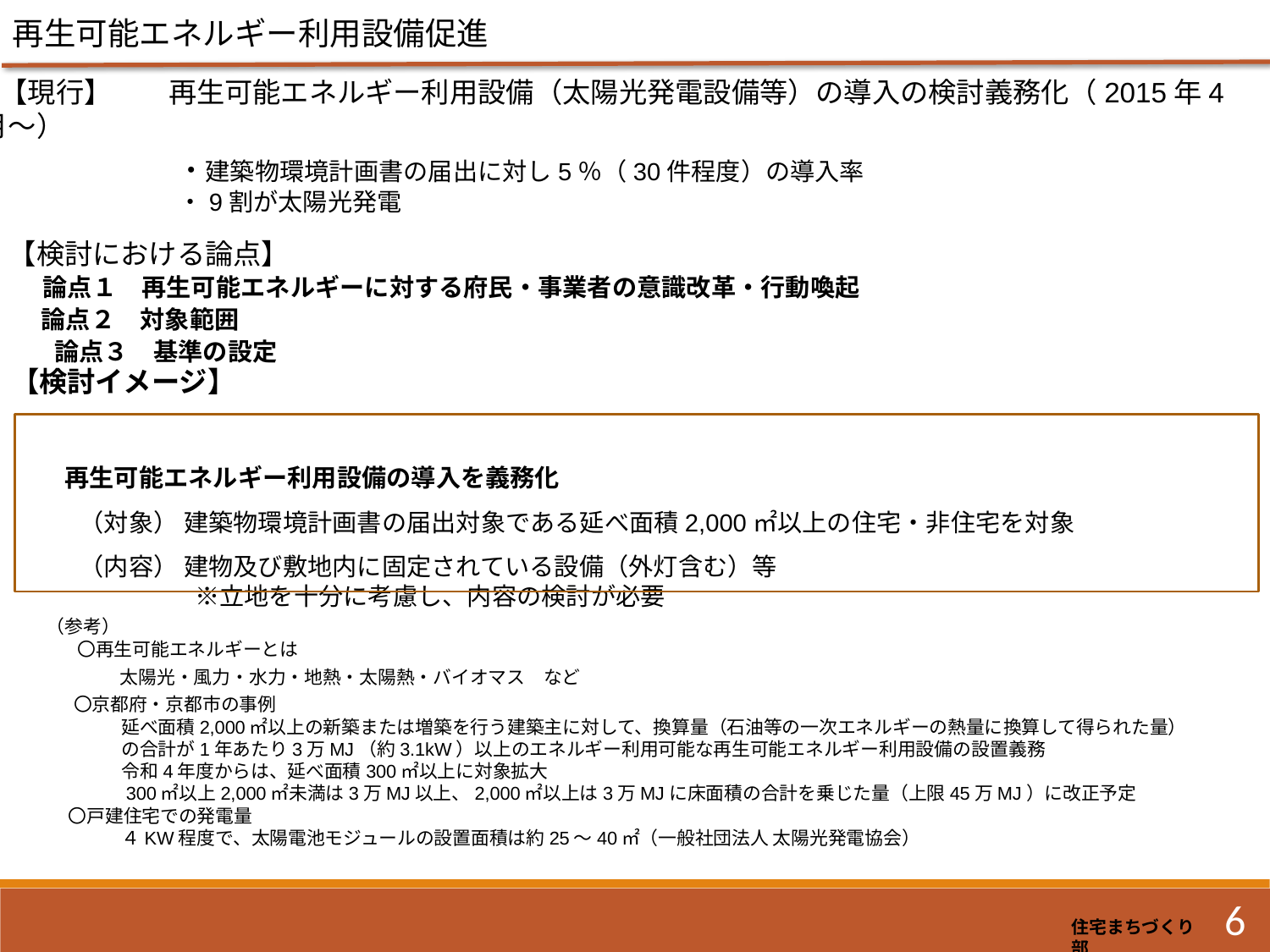

再生可能エネルギー利用設備促進
  【現行】　　再生可能エネルギー利用設備（太陽光発電設備等）の導入の検討義務化（2015年4月～）
　　　　　　　・建築物環境計画書の届出に対し5％（30件程度）の導入率
　　　　　　　　・9割が太陽光発電
　　　　　　　　
　【検討における論点】
　 　論点１　再生可能エネルギーに対する府民・事業者の意識改革・行動喚起
　　  論点２　対象範囲
　　　論点３　基準の設定

　　　再生可能エネルギー利用設備の導入を義務化
　　　　（対象） 建築物環境計画書の届出対象である延べ面積2,000㎡以上の住宅・非住宅を対象
　　　　（内容） 建物及び敷地内に固定されている設備（外灯含む）等
　　　　　　　　   ※立地を十分に考慮し、内容の検討が必要

　【検討イメージ】

（参考）
  　〇再生可能エネルギーとは
　　　　太陽光・風力・水力・地熱・太陽熱・バイオマス　など
　 〇京都府・京都市の事例
　　　　延べ面積2,000㎡以上の新築または増築を行う建築主に対して、換算量（石油等の一次エネルギーの熱量に換算して得られた量）
　　　　の合計が1年あたり3万MJ（約3.1kW）以上のエネルギー利用可能な再生可能エネルギー利用設備の設置義務
　　　　令和4年度からは、延べ面積300㎡以上に対象拡大
　　　　300㎡以上2,000㎡未満は3万MJ以上、2,000㎡以上は3万MJに床面積の合計を乗じた量（上限45万MJ）に改正予定
    〇戸建住宅での発電量
　　　　４KW程度で、太陽電池モジュールの設置面積は約25～40㎡（一般社団法人 太陽光発電協会）
6
住宅まちづくり部